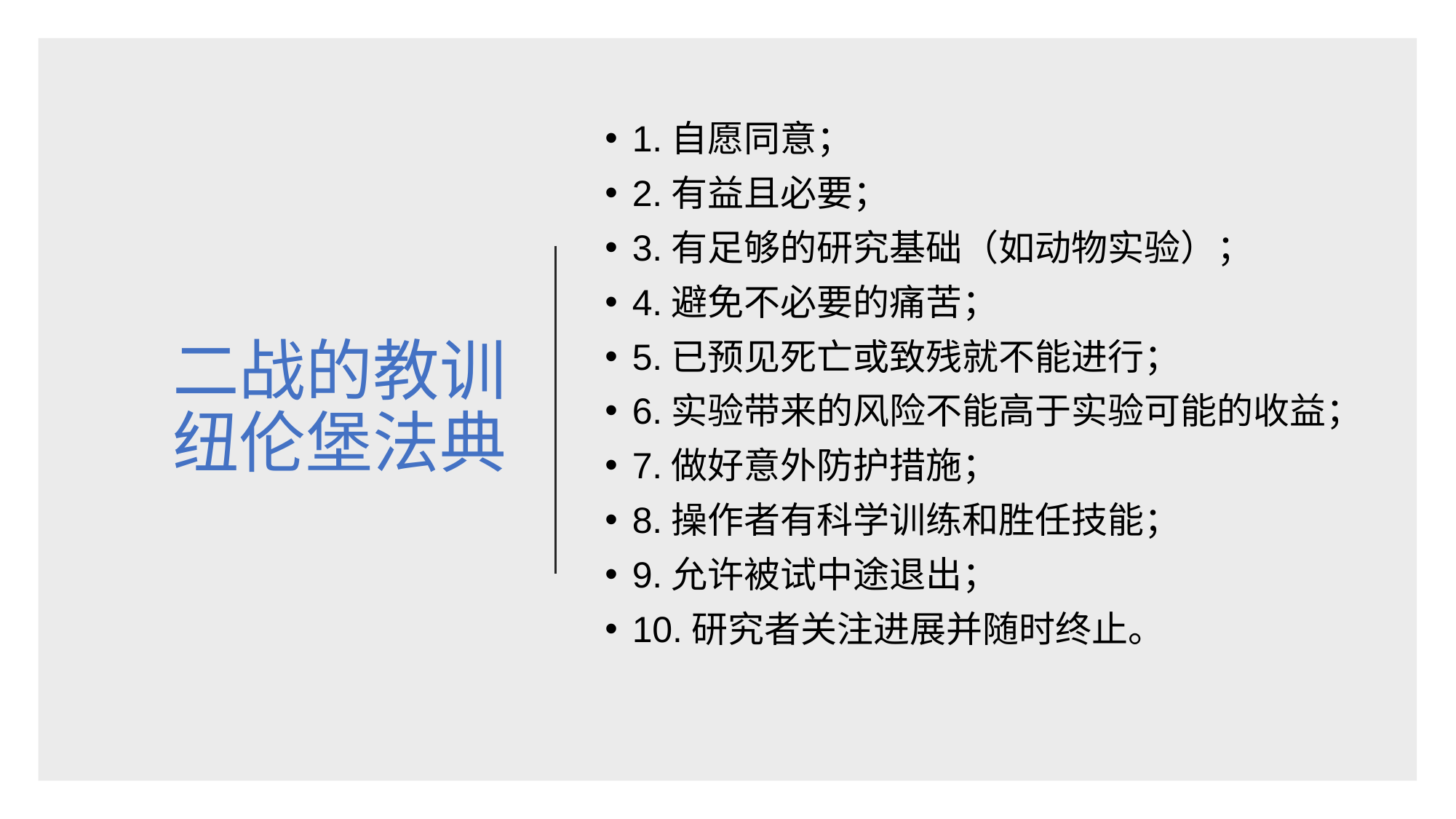

# 二战的教训 纽伦堡法典
1.自愿同意；
2.有益且必要；
3.有足够的研究基础（如动物实验）；
4.避免不必要的痛苦；
5.已预见死亡或致残就不能进行；
6.实验带来的风险不能高于实验可能的收益；
7.做好意外防护措施；
8.操作者有科学训练和胜任技能；
9.允许被试中途退出；
10.研究者关注进展并随时终止。